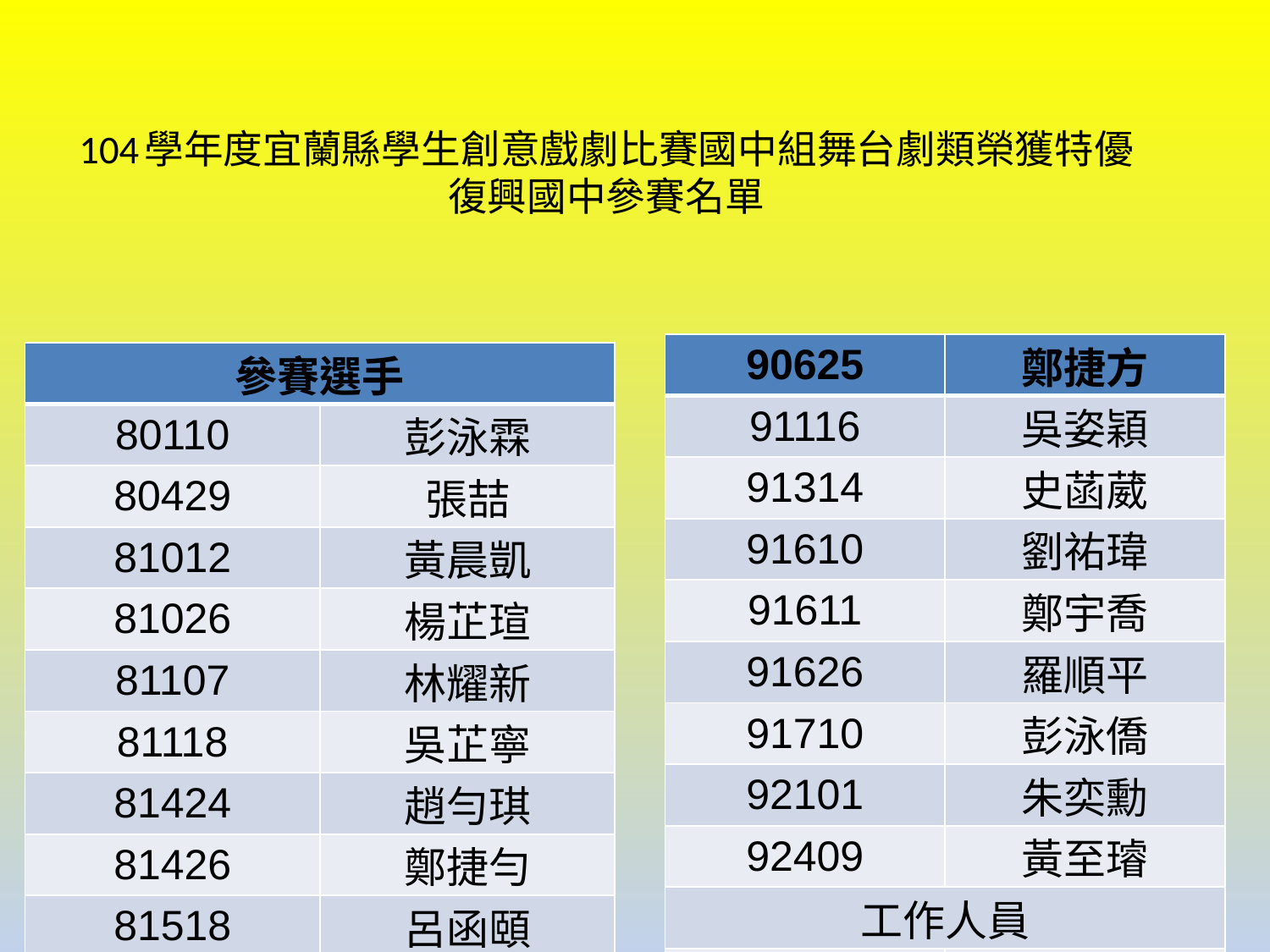

# 104學年度宜蘭縣學生創意戲劇比賽國中組舞台劇類榮獲特優 復興國中參賽名單
| 90625 | 鄭捷方 |
| --- | --- |
| 91116 | 吳姿穎 |
| 91314 | 史菡葳 |
| 91610 | 劉祐瑋 |
| 91611 | 鄭宇喬 |
| 91626 | 羅順平 |
| 91710 | 彭泳僑 |
| 92101 | 朱奕勳 |
| 92409 | 黃至璿 |
| 工作人員 |  |
| 81609 | 張約拿 |
| 81229 | 張亭萱 |
| 參賽選手 |  |
| --- | --- |
| 80110 | 彭泳霖 |
| 80429 | 張喆 |
| 81012 | 黃晨凱 |
| 81026 | 楊芷瑄 |
| 81107 | 林耀新 |
| 81118 | 吳芷寧 |
| 81424 | 趙勻琪 |
| 81426 | 鄭捷勻 |
| 81518 | 呂函頤 |
| 81719 | 李釆妮 |
| 81722 | 洪祁榕 |